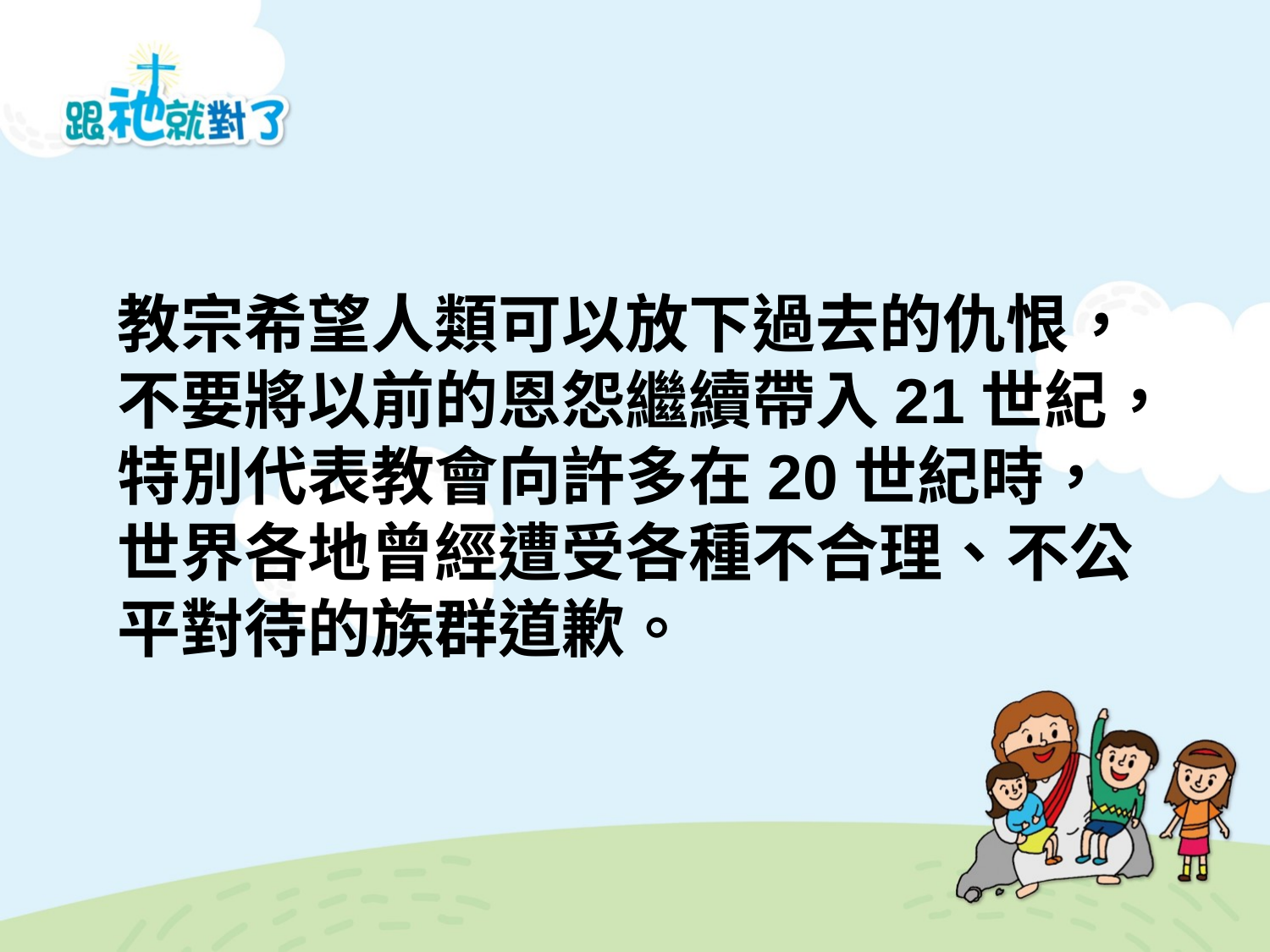

教宗希望人類可以放下過去的仇恨，不要將以前的恩怨繼續帶入21世紀，特別代表教會向許多在20世紀時，世界各地曾經遭受各種不合理、不公平對待的族群道歉。